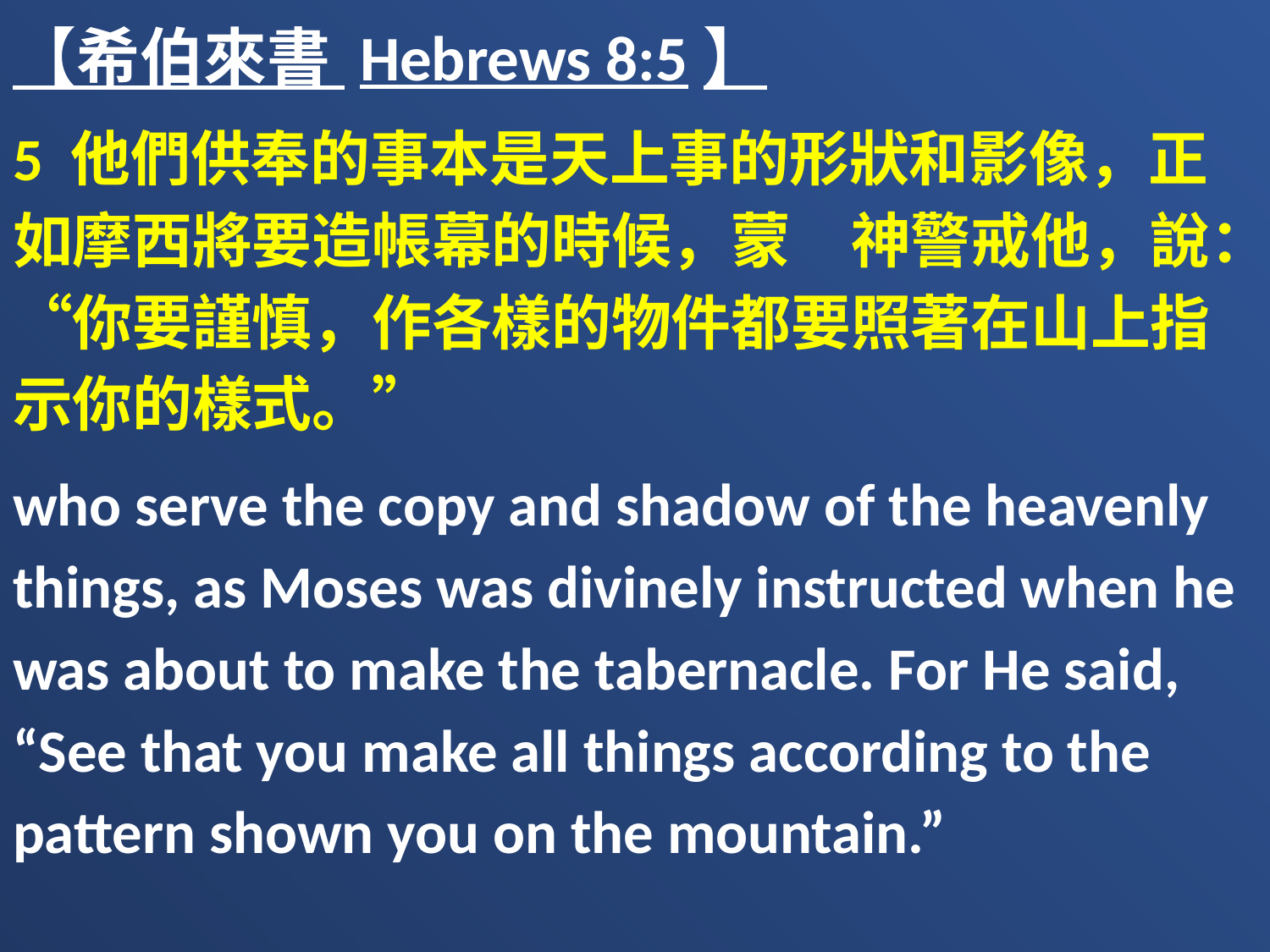

【希伯來書 Hebrews 8:5】
5 他們供奉的事本是天上事的形狀和影像，正如摩西將要造帳幕的時候，蒙　神警戒他，說：“你要謹慎，作各樣的物件都要照著在山上指示你的樣式。”
who serve the copy and shadow of the heavenly things, as Moses was divinely instructed when he was about to make the tabernacle. For He said, “See that you make all things according to the pattern shown you on the mountain.”